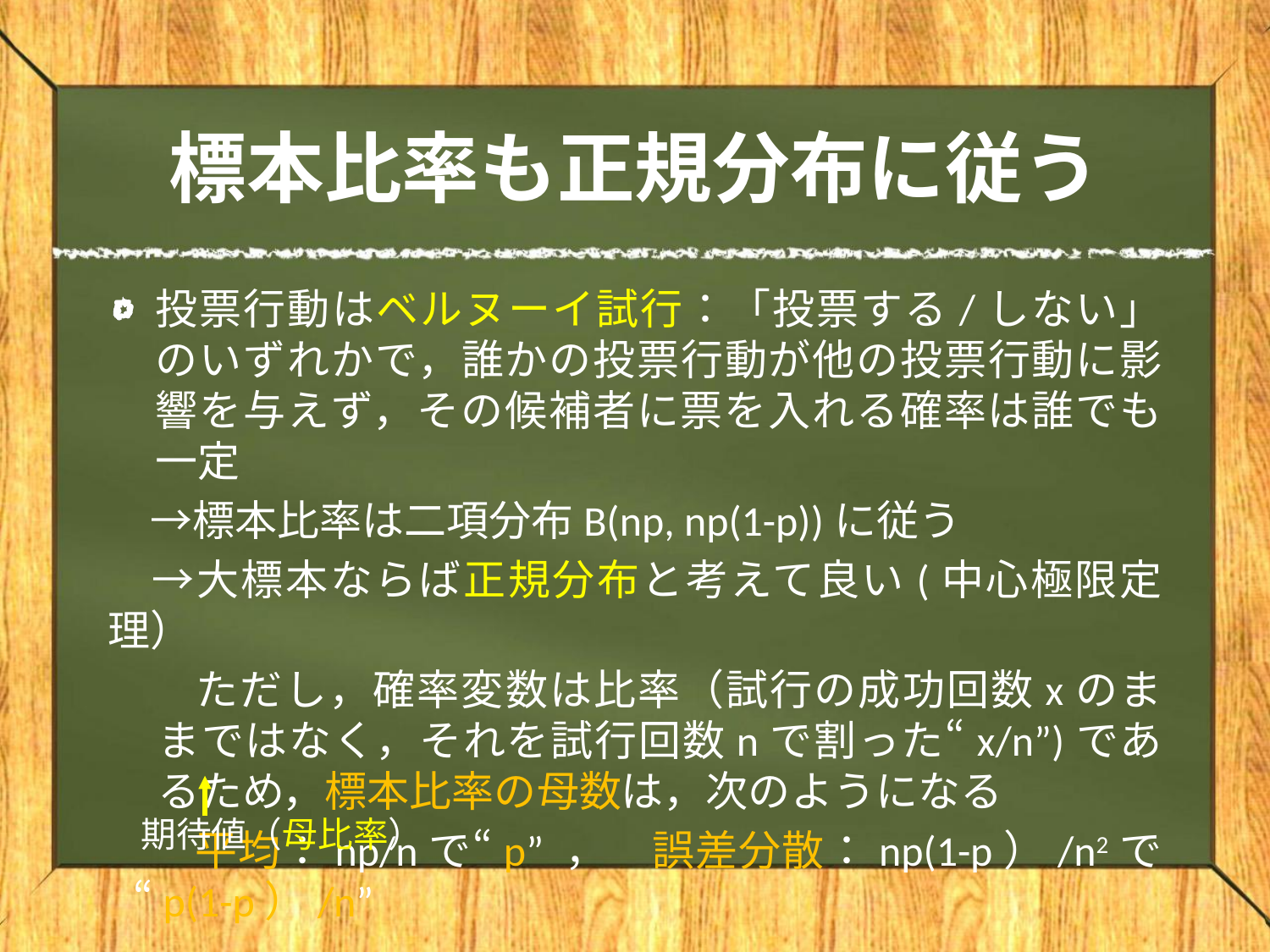

# 標本比率も正規分布に従う
投票行動はベルヌーイ試行：「投票する/しない」のいずれかで，誰かの投票行動が他の投票行動に影響を与えず，その候補者に票を入れる確率は誰でも一定
　→標本比率は二項分布B(np, np(1-p))に従う
　→大標本ならば正規分布と考えて良い(中心極限定理）
　　ただし，確率変数は比率（試行の成功回数xのままではなく，それを試行回数nで割った“x/n”)であるため，標本比率の母数は，次のようになる
　　平均：np/nで“p” ，　誤差分散：np(1-p）/n2で“p(1-p）/n”
期待値（母比率）